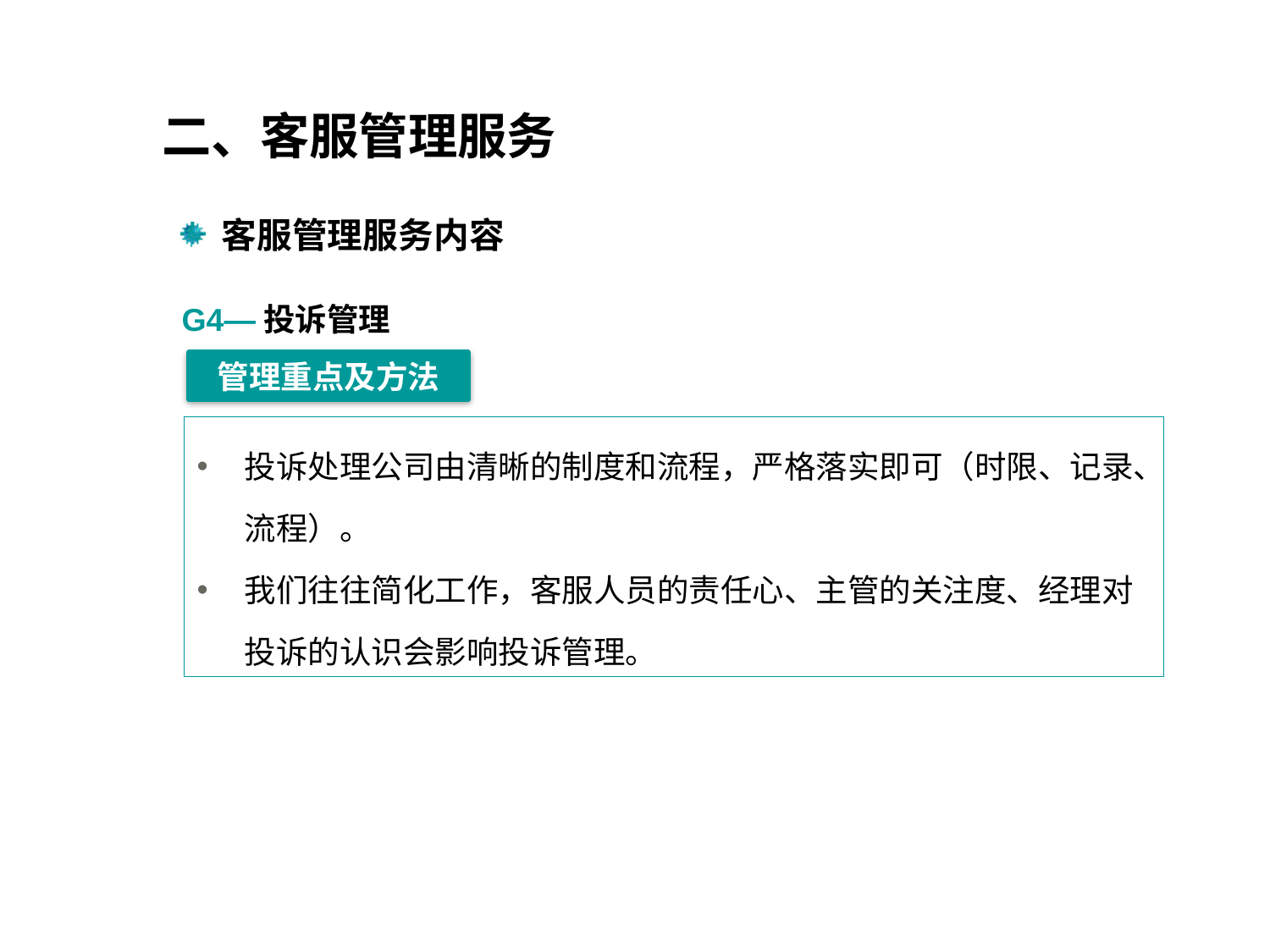

二、客服管理服务
 客服管理服务内容
G4—投诉管理
管理重点及方法
投诉处理公司由清晰的制度和流程，严格落实即可（时限、记录、流程）。
我们往往简化工作，客服人员的责任心、主管的关注度、经理对投诉的认识会影响投诉管理。